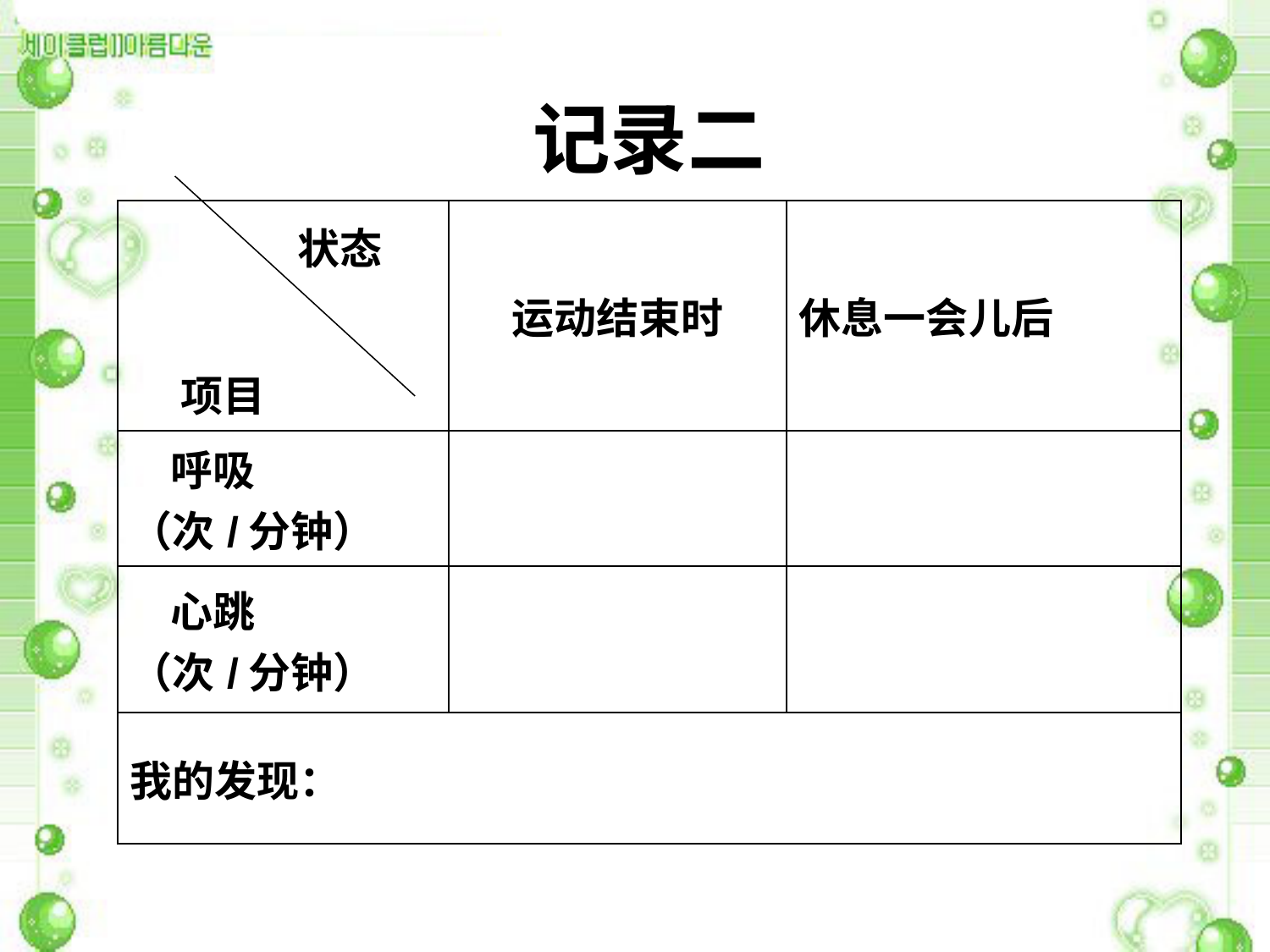

| 记录二 |  |  |
| --- | --- | --- |
| 项目 | 运动结束时 | 休息一会儿后 |
| 呼吸 （次/分钟） |  |  |
| 心跳 （次/分钟） |  |  |
| 我的发现： |  |  |

状态